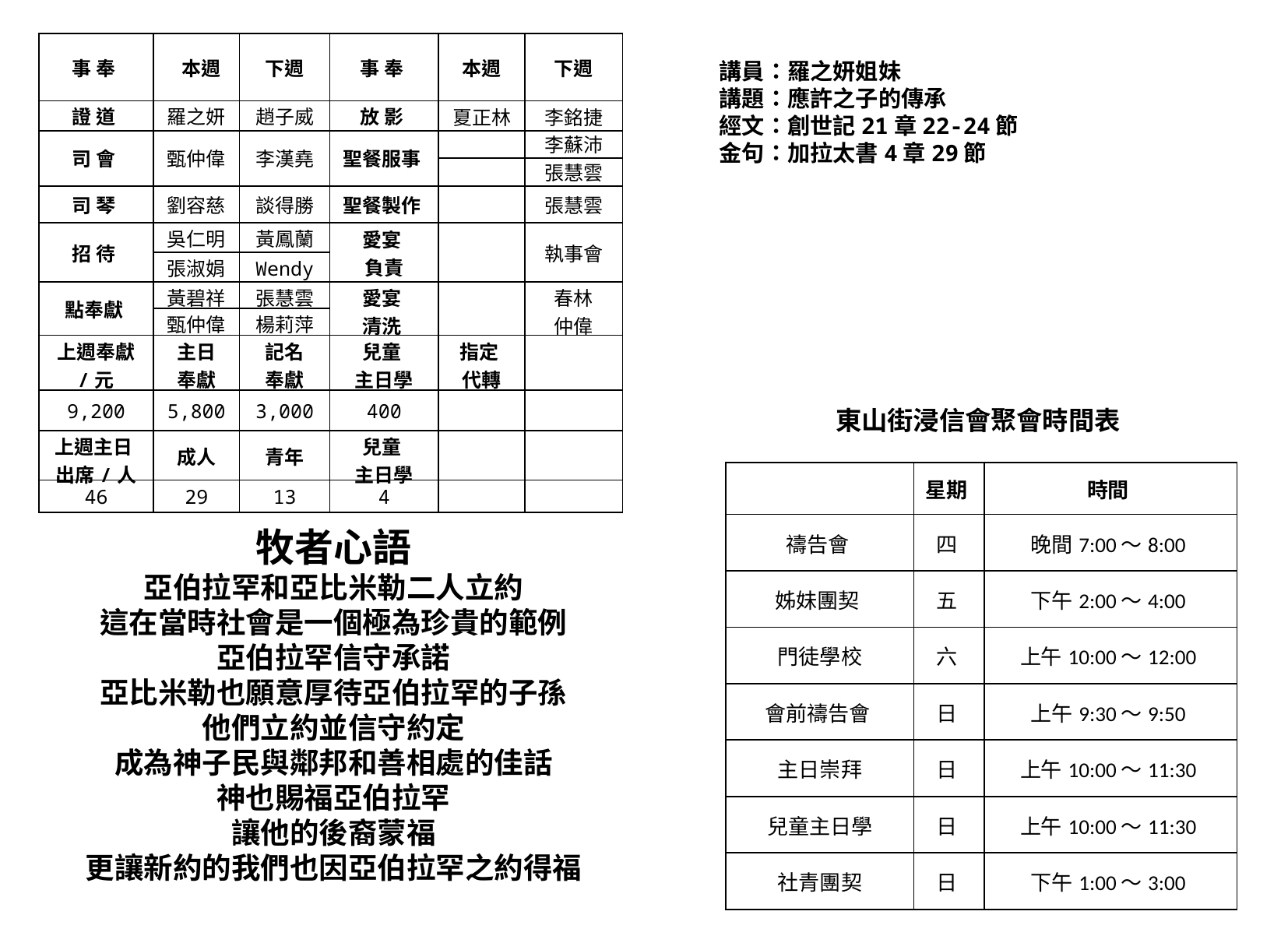

| 事 奉 | 本週 | 下週 | 事 奉 | 本週 | 下週 |
| --- | --- | --- | --- | --- | --- |
| 證 道 | 羅之妍 | 趙子威 | 放 影 | 夏正林 | 李銘捷 |
| 司 會 | 甄仲偉 | 李漢堯 | 聖餐服事 |  | 李蘇沛 |
|  |  |  |  |  | 張慧雲 |
| 司 琴 | 劉容慈 | 談得勝 | 聖餐製作 |  | 張慧雲 |
| 招 待 | 吳仁明 | 黃鳳蘭 | 愛宴 負責 |  | 執事會 |
|  | 張淑娟 | Wendy |  |  |  |
| 點奉獻 | 黃碧祥 | 張慧雲 | 愛宴 清洗 |  | 春林 仲偉 |
|  | 甄仲偉 | 楊莉萍 |  |  |  |
| 上週奉獻 /元 | 主日 奉獻 | 記名 奉獻 | 兒童 主日學 | 指定 代轉 |  |
| 9,200 | 5,800 | 3,000 | 400 |  |  |
| 上週主日 出席/人 | 成人 | 青年 | 兒童 主日學 |  |  |
| 46 | 29 | 13 | 4 |  |  |

講員：羅之妍姐妹
講題：應許之子的傳承
經文：創世記21章22-24節
金句：加拉太書4章29節

東山街浸信會聚會時間表
|  | 星期 | 時間 |
| --- | --- | --- |
| 禱告會 | 四 | 晚間7:00～8:00 |
| 姊妹團契 | 五 | 下午2:00～4:00 |
| 門徒學校 | 六 | 上午10:00～12:00 |
| 會前禱告會 | 日 | 上午9:30～9:50 |
| 主日崇拜 | 日 | 上午10:00～11:30 |
| 兒童主日學 | 日 | 上午10:00～11:30 |
| 社青團契 | 日 | 下午1:00～3:00 |
牧者心語
亞伯拉罕和亞比米勒二人立約
這在當時社會是一個極為珍貴的範例
亞伯拉罕信守承諾
亞比米勒也願意厚待亞伯拉罕的子孫
他們立約並信守約定
成為神子民與鄰邦和善相處的佳話
神也賜福亞伯拉罕
讓他的後裔蒙福
更讓新約的我們也因亞伯拉罕之約得福